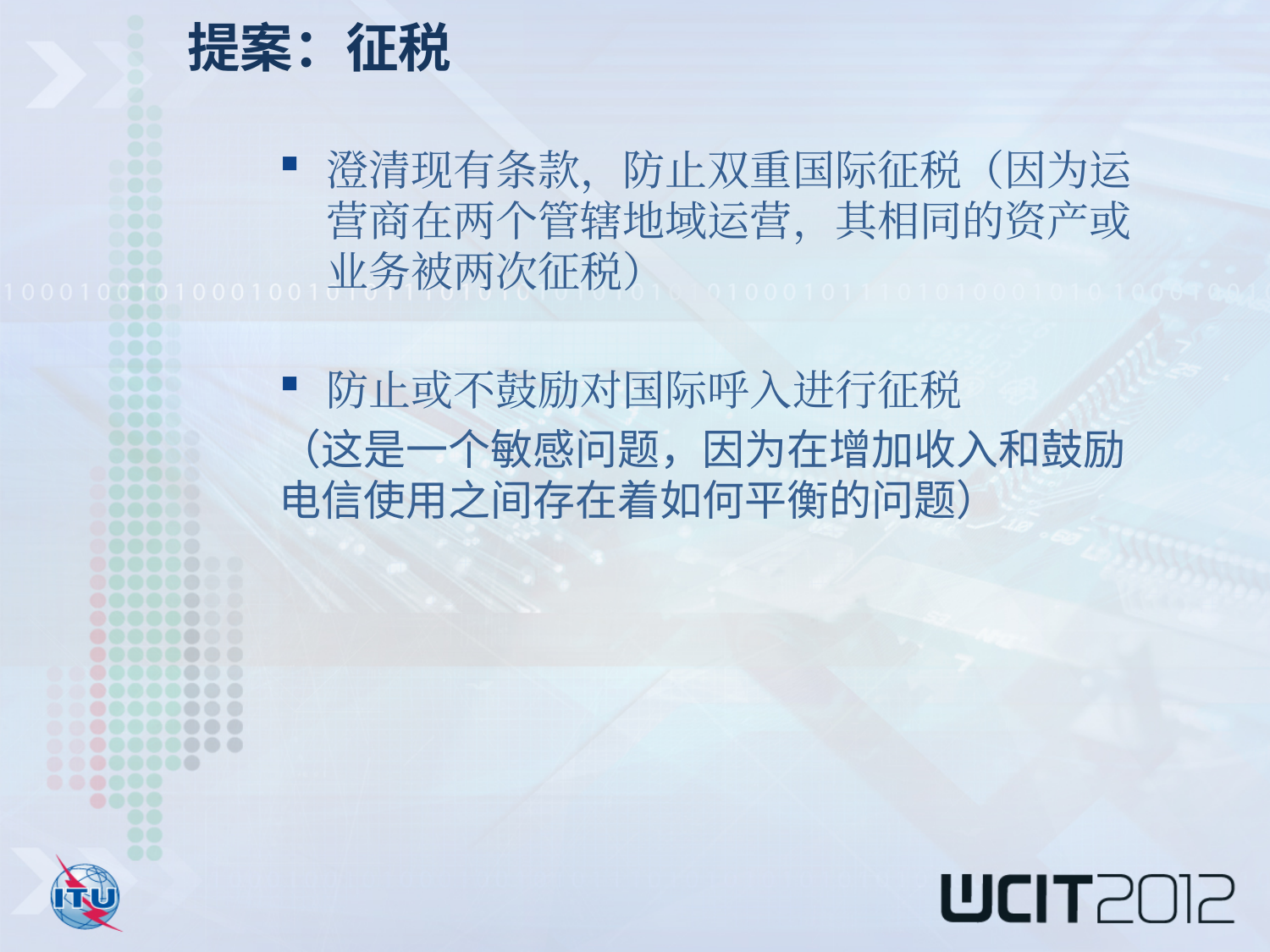

提案：征税
澄清现有条款，防止双重国际征税（因为运营商在两个管辖地域运营，其相同的资产或业务被两次征税）

防止或不鼓励对国际呼入进行征税
（这是一个敏感问题，因为在增加收入和鼓励电信使用之间存在着如何平衡的问题）